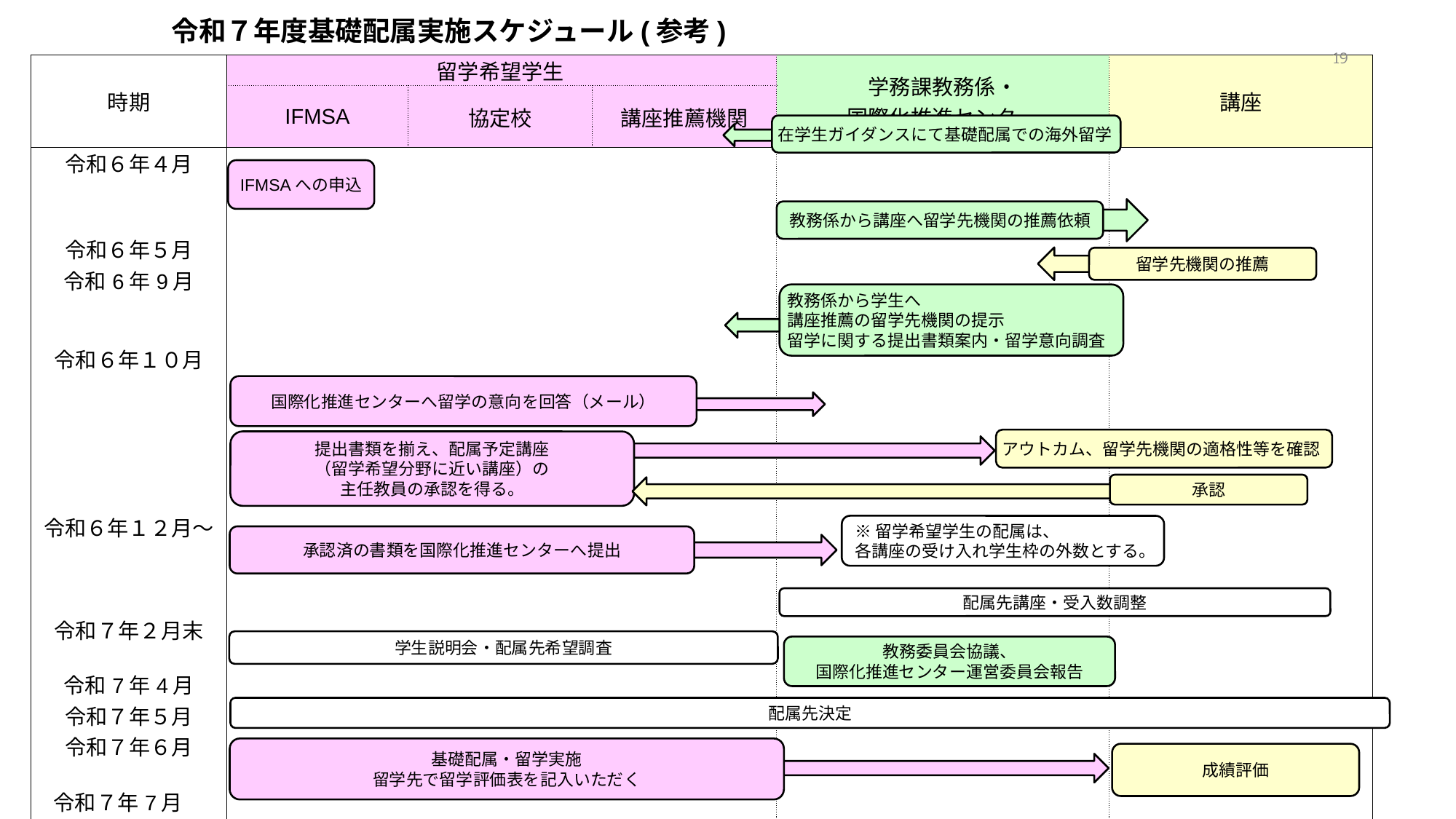

令和７年度基礎配属実施スケジュール(参考)
19
| 時期 |  | 留学希望学生 |  | 学務課教務係・ 国際化推進センター | 講座 |
| --- | --- | --- | --- | --- | --- |
|  | IFMSA | 協定校 | 講座推薦機関 |  |  |
| 令和６年４月 |  |  |  |  |  |
|  |  |  |  |  |  |
| 令和６年５月 |  |  |  |  |  |
| 令和6年9月 |  |  |  |  |  |
| 令和６年１０月 |  |  |  |  |  |
|  |  |  |  |  |  |
| 令和６年１１月末 |  |  |  |  |  |
|  |  |  |  |  |  |
| 令和６年１２月～ |  |  |  |  |  |
| 令和７年２月末 令和7年4月 |  |  |  |  |  |
| 令和７年５月 |  |  |  |  |  |
| 令和７年６月 |  |  |  |  |  |
| 令和７年7月 |  |  |  |  |  |
| 令和７年１１月 |  |  |  |  |  |
|  |  |  |  |  |  |
在学生ガイダンスにて基礎配属での海外留学

IFMSAへの申込

教務係から講座へ留学先機関の推薦依頼

留学先機関の推薦
教務係から学生へ
講座推薦の留学先機関の提示
留学に関する提出書類案内・留学意向調査

国際化推進センターへ留学の意向を回答（メール）

アウトカム、留学先機関の適格性等を確認
提出書類を揃え、配属予定講座
（留学希望分野に近い講座）の
主任教員の承認を得る。

承認

※留学希望学生の配属は、
各講座の受け入れ学生枠の外数とする。
承認済の書類を国際化推進センターへ提出

配属先講座・受入数調整
学生説明会・配属先希望調査
教務委員会協議、
国際化推進センター運営委員会報告
配属先決定
基礎配属・留学実施
留学先で留学評価表を記入いただく
成績評価

教務委員会協議
基礎配属・留学実施
留学先で留学評価表を記入いただく
成績評価

（資料7-4）
（資料7-5）